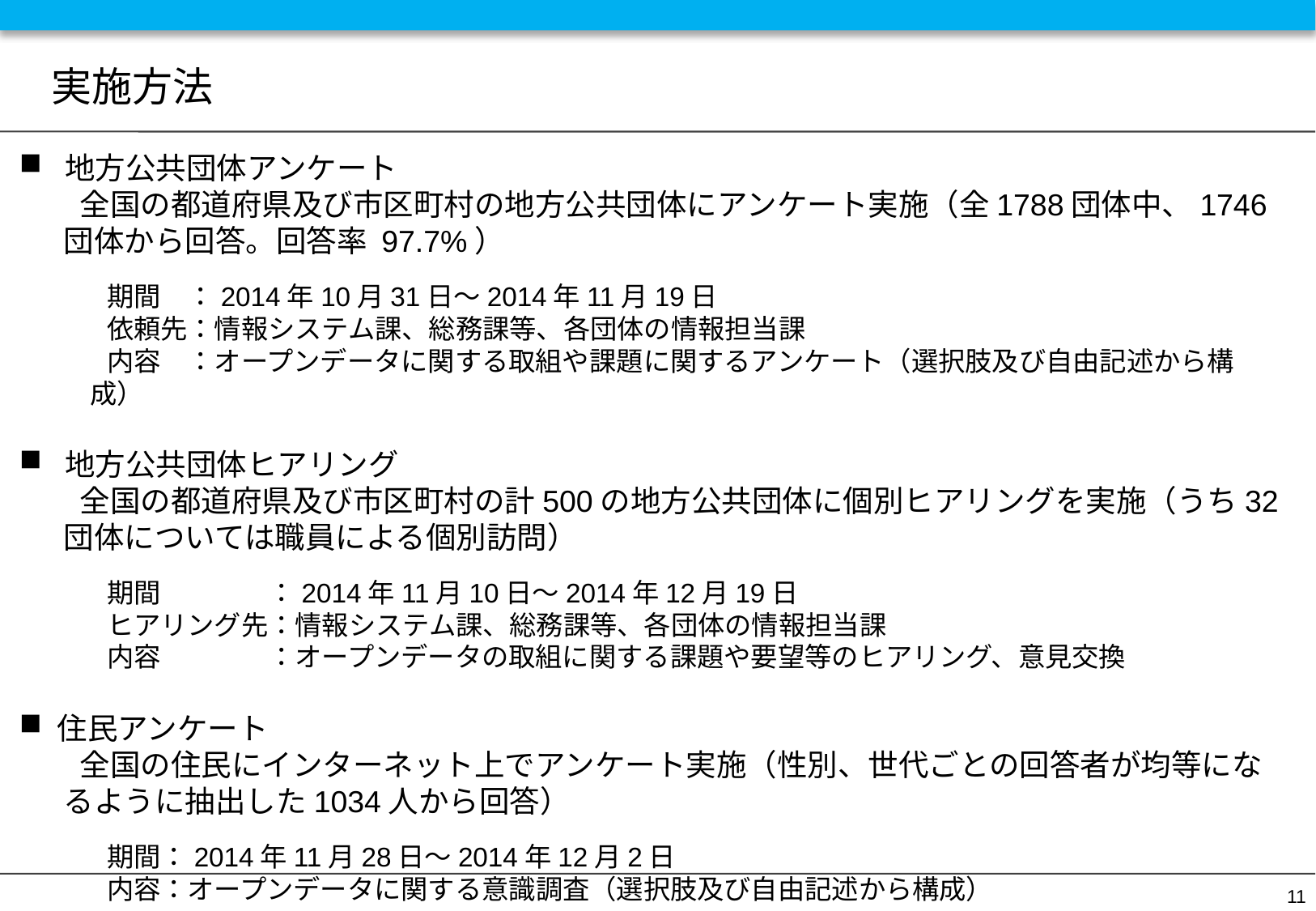

# 実施方法
地方公共団体アンケート
全国の都道府県及び市区町村の地方公共団体にアンケート実施（全1788団体中、1746団体から回答。回答率 97.7%）

期間　：2014年10月31日～2014年11月19日
依頼先：情報システム課、総務課等、各団体の情報担当課
内容　：オープンデータに関する取組や課題に関するアンケート（選択肢及び自由記述から構成）

地方公共団体ヒアリング
全国の都道府県及び市区町村の計500の地方公共団体に個別ヒアリングを実施（うち32団体については職員による個別訪問）

期間　　　　：2014年11月10日～2014年12月19日
ヒアリング先：情報システム課、総務課等、各団体の情報担当課
内容　　　　：オープンデータの取組に関する課題や要望等のヒアリング、意見交換

住民アンケート
全国の住民にインターネット上でアンケート実施（性別、世代ごとの回答者が均等になるように抽出した1034人から回答）

期間：2014年11月28日～2014年12月2日
内容：オープンデータに関する意識調査（選択肢及び自由記述から構成）
11